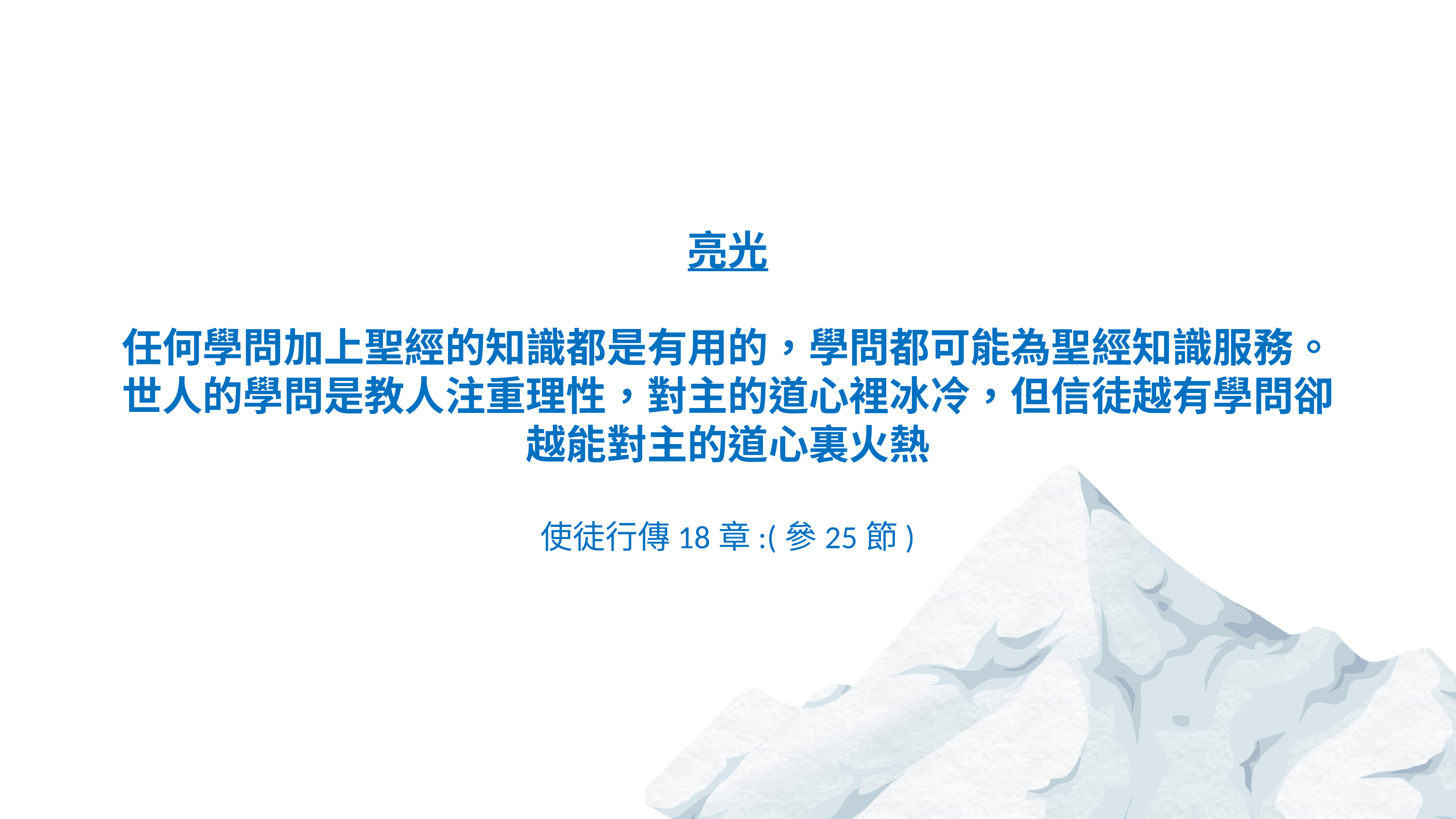

亮光

任何學問加上聖經的知識都是有用的，學問都可能為聖經知識服務。世人的學問是教人注重理性，對主的道心裡冰冷，但信徒越有學問卻越能對主的道心裏火熱

使徒行傳18章:(參25節)